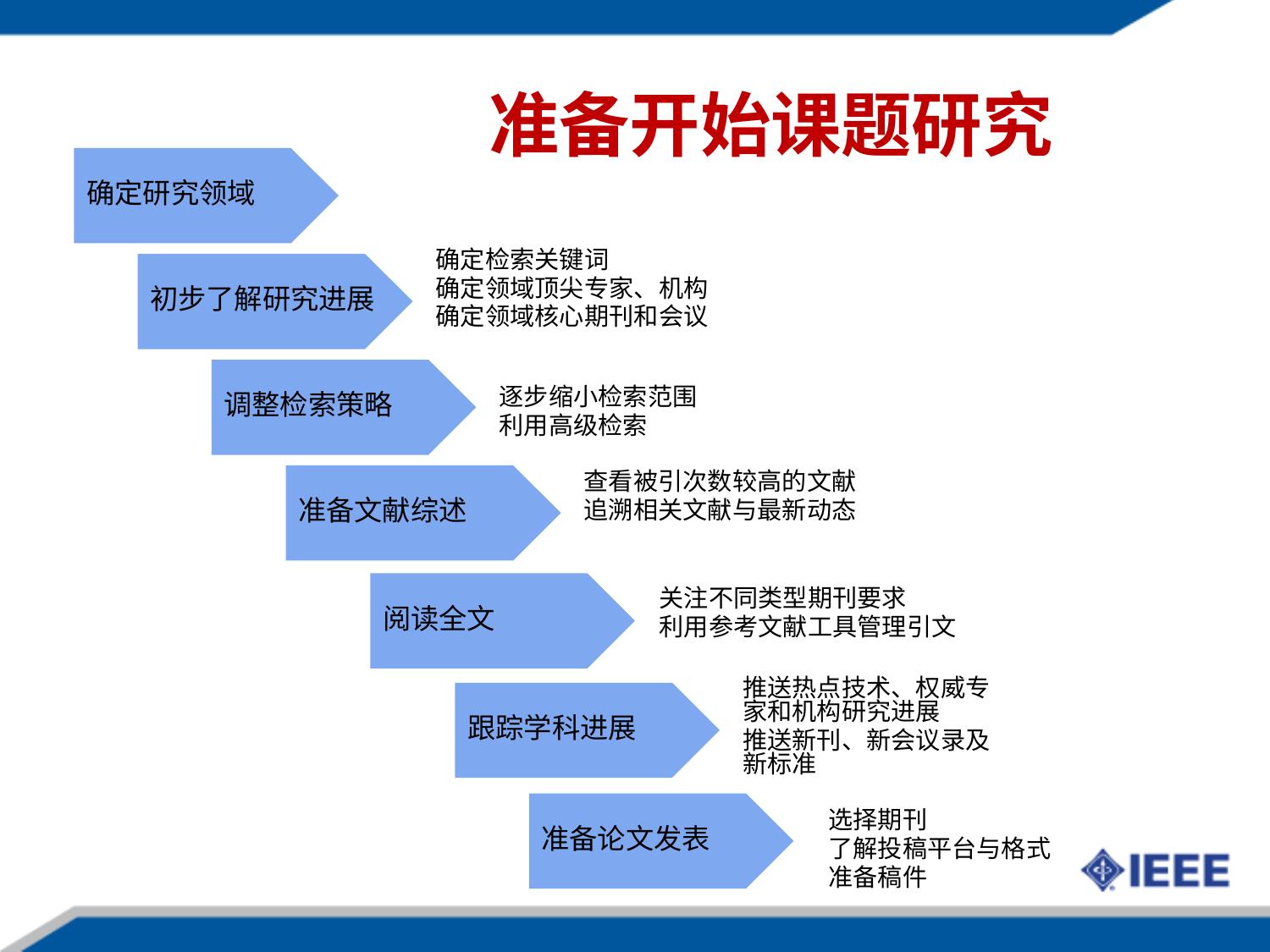

# 准备开始课题研究
确定研究领域
确定检索关键词
确定领域顶尖专家、机构
确定领域核心期刊和会议
初步了解研究进展
调整检索策略
逐步缩小检索范围
利用高级检索
准备文献综述
查看被引次数较高的文献
追溯相关文献与最新动态
阅读全文
关注不同类型期刊要求
利用参考文献工具管理引文
推送热点技术、权威专家和机构研究进展
推送新刊、新会议录及新标准
跟踪学科进展
准备论文发表
选择期刊
了解投稿平台与格式
准备稿件